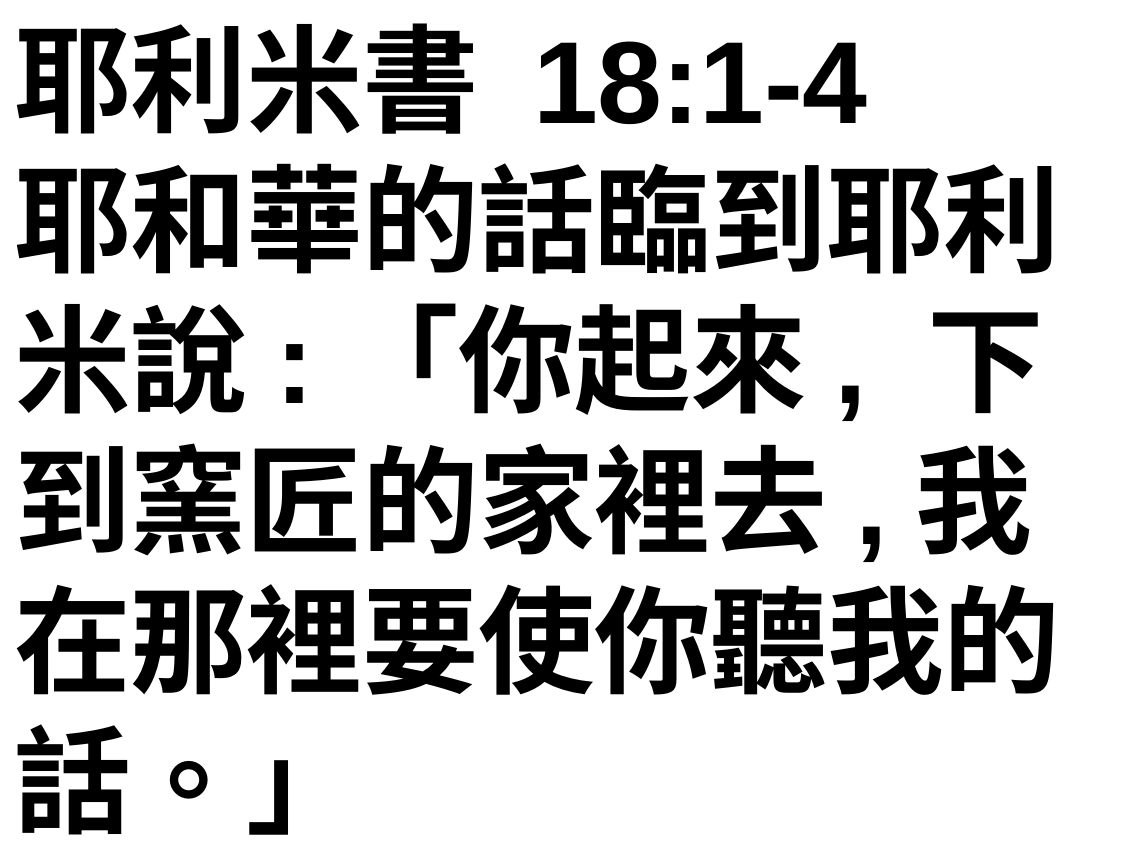

耶利米書 18:1-4
耶和華的話臨到耶利米說:「你起來, 下到窯匠的家裡去,我在那裡要使你聽我的話。」
我就下到窯匠的家裡

去，正遇他轉輪做器皿。 窯匠用泥做的器皿在他手中做壞了，他又用這泥另做別的器皿。窯匠看怎樣好，就怎樣做。